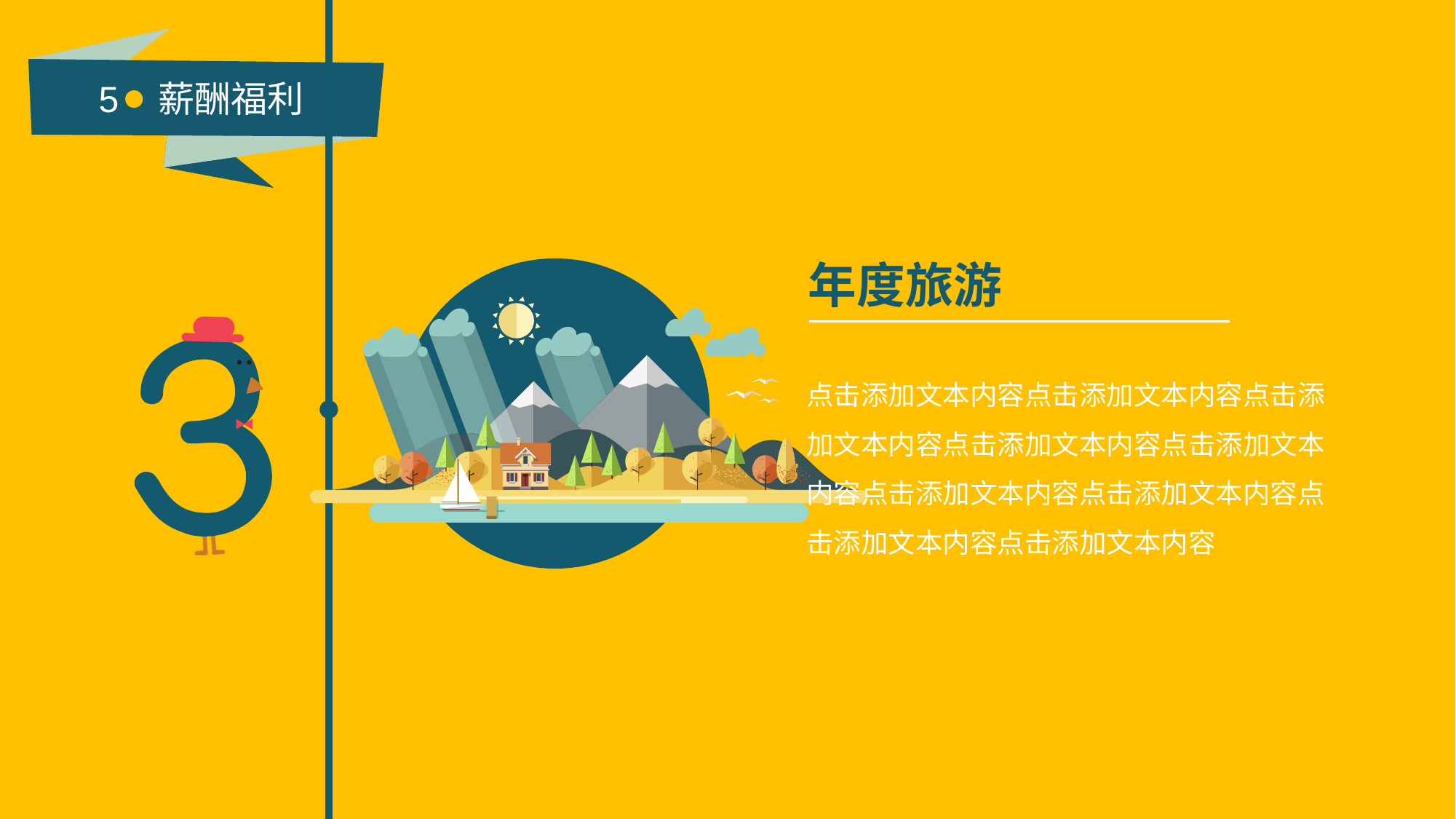

5   薪酬福利

年度旅游

点击添加文本内容点击添加文本内容点击添加文本内容点击添加文本内容点击添加文本内容点击添加文本内容点击添加文本内容点击添加文本内容点击添加文本内容